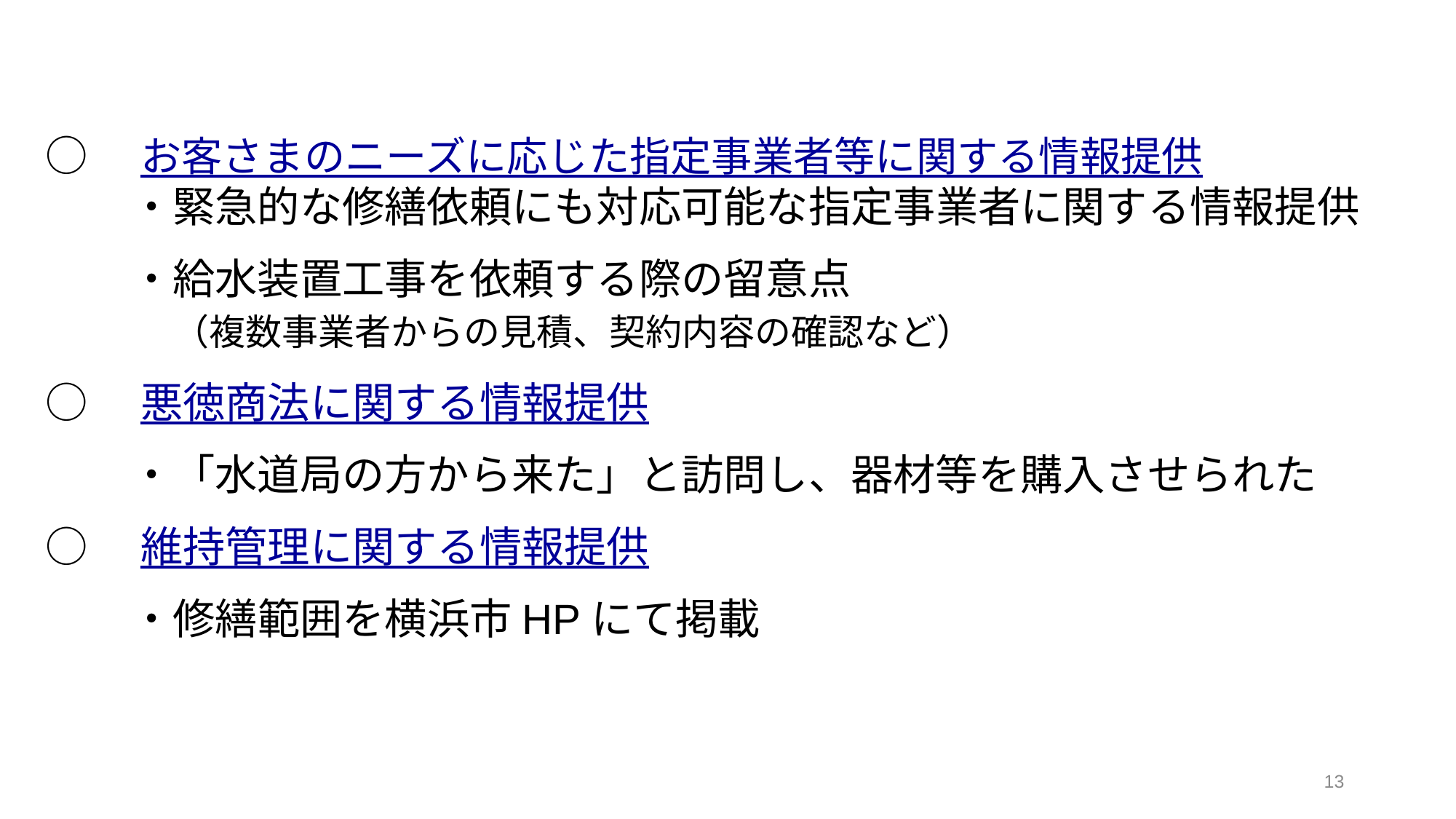

○　お客さまのニーズに応じた指定事業者等に関する情報提供
　　・緊急的な修繕依頼にも対応可能な指定事業者に関する情報提供
　　・給水装置工事を依頼する際の留意点
　　　（複数事業者からの見積、契約内容の確認など）
○　悪徳商法に関する情報提供
　　・「水道局の方から来た」と訪問し、器材等を購入させられた
○　維持管理に関する情報提供
　　・修繕範囲を横浜市HPにて掲載
13